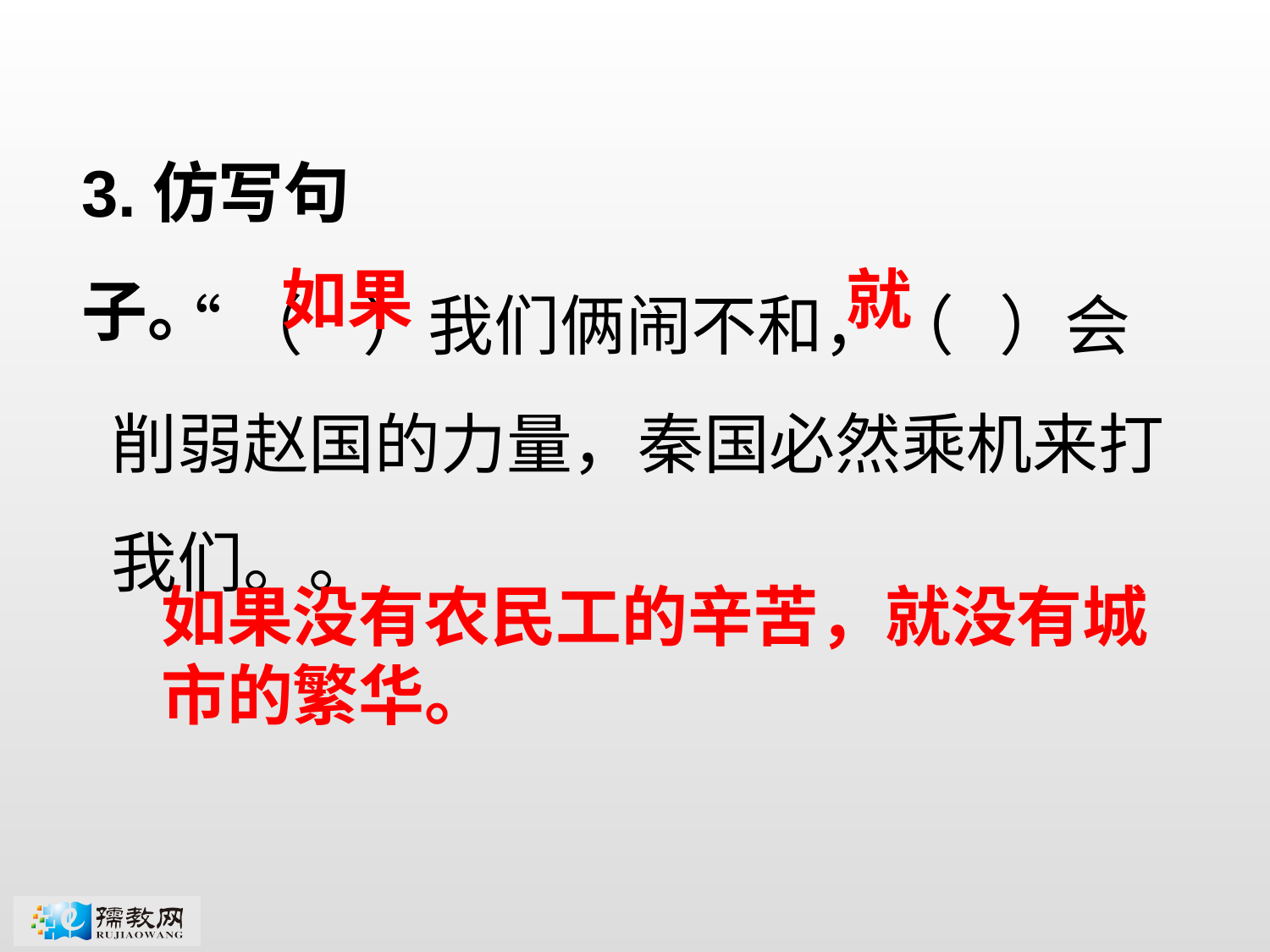

3.仿写句子。
   “（    ）我们俩闹不和，（   ）会削弱赵国的力量，秦国必然乘机来打我们。。
如果
就
如果没有农民工的辛苦，就没有城市的繁华。